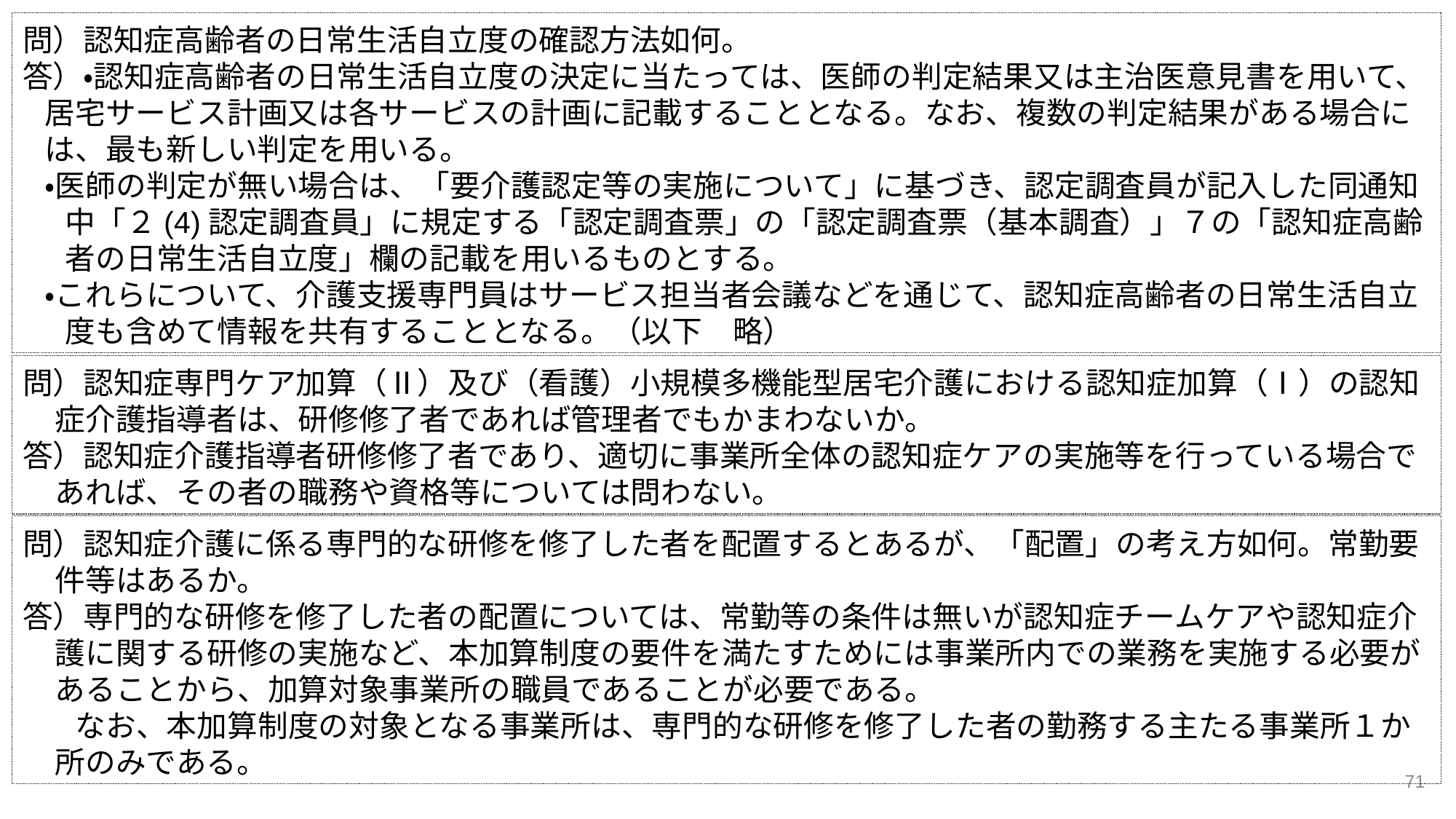

問）認知症高齢者の日常生活自立度の確認方法如何。
答）・認知症高齢者の日常生活自立度の決定に当たっては、医師の判定結果又は主治医意見書を用いて、居宅サービス計画又は各サービスの計画に記載することとなる。なお、複数の判定結果がある場合には、最も新しい判定を用いる。
・医師の判定が無い場合は、「要介護認定等の実施について」に基づき、認定調査員が記入した同通知中「２(4)認定調査員」に規定する「認定調査票」の「認定調査票（基本調査）」７の「認知症高齢者の日常生活自立度」欄の記載を用いるものとする。
・これらについて、介護支援専門員はサービス担当者会議などを通じて、認知症高齢者の日常生活自立度も含めて情報を共有することとなる。（以下　略）
問）認知症専門ケア加算（Ⅱ）及び（看護）小規模多機能型居宅介護における認知症加算（Ⅰ）の認知症介護指導者は、研修修了者であれば管理者でもかまわないか。
答）認知症介護指導者研修修了者であり、適切に事業所全体の認知症ケアの実施等を行っている場合であれば、その者の職務や資格等については問わない。
問）認知症介護に係る専門的な研修を修了した者を配置するとあるが、「配置」の考え方如何。常勤要件等はあるか。
答）専門的な研修を修了した者の配置については、常勤等の条件は無いが認知症チームケアや認知症介護に関する研修の実施など、本加算制度の要件を満たすためには事業所内での業務を実施する必要があることから、加算対象事業所の職員であることが必要である。
なお、本加算制度の対象となる事業所は、専門的な研修を修了した者の勤務する主たる事業所１か所のみである。
71